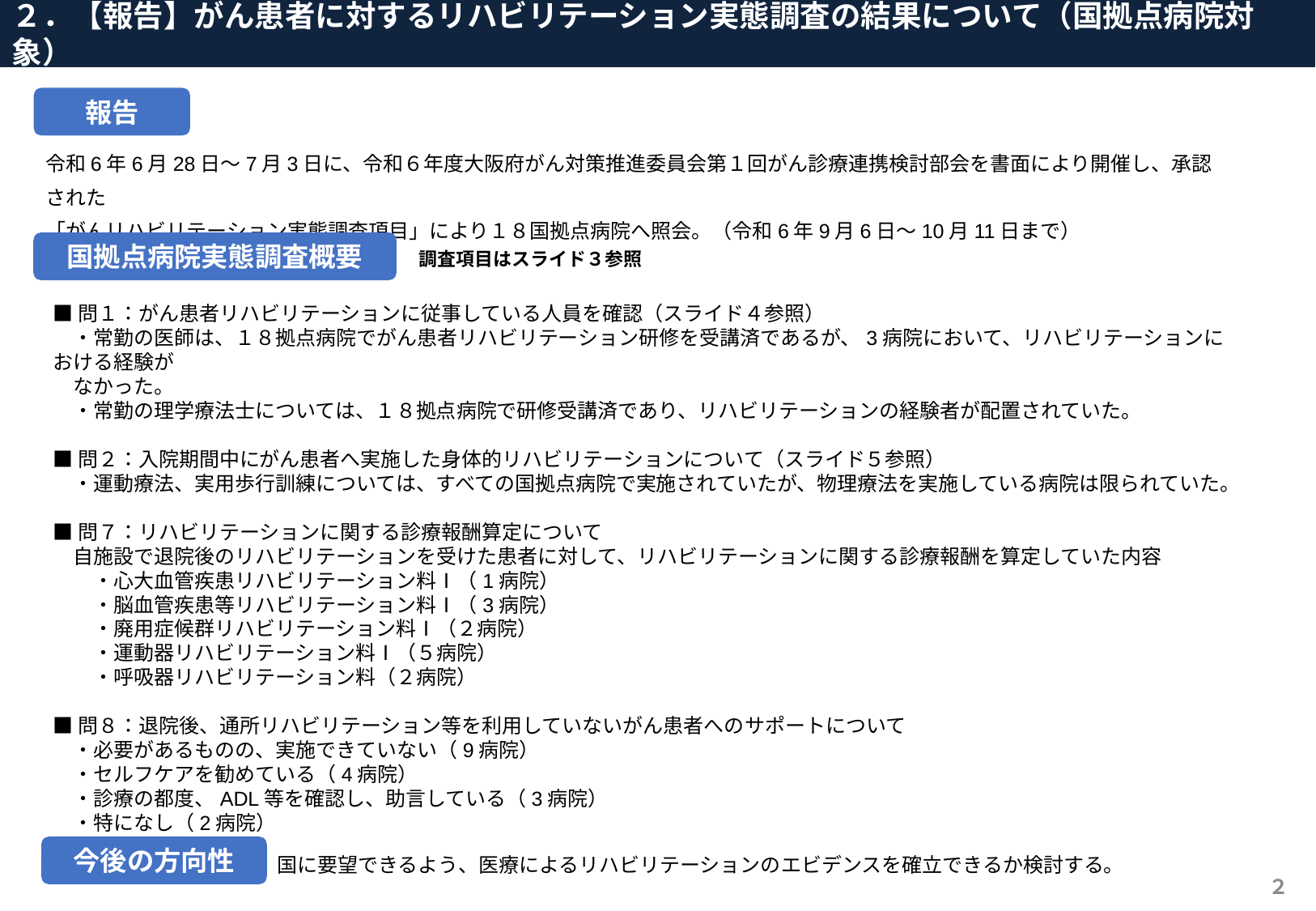

２．【報告】がん患者に対するリハビリテーション実態調査の結果について（国拠点病院対象）
報告
令和6年6月28日～7月3日に、令和６年度大阪府がん対策推進委員会第１回がん診療連携検討部会を書面により開催し、承認された
「がんリハビリテーション実態調査項目」により１８国拠点病院へ照会。（令和6年9月6日～10月11日まで）
国拠点病院実態調査概要
調査項目はスライド３参照
■問１：がん患者リハビリテーションに従事している人員を確認（スライド４参照）
　・常勤の医師は、１８拠点病院でがん患者リハビリテーション研修を受講済であるが、3病院において、リハビリテーションにおける経験が
　なかった。
　・常勤の理学療法士については、１８拠点病院で研修受講済であり、リハビリテーションの経験者が配置されていた。

■問２：入院期間中にがん患者へ実施した身体的リハビリテーションについて（スライド５参照）
　・運動療法、実用歩行訓練については、すべての国拠点病院で実施されていたが、物理療法を実施している病院は限られていた。

■問７：リハビリテーションに関する診療報酬算定について
　自施設で退院後のリハビリテーションを受けた患者に対して、リハビリテーションに関する診療報酬を算定していた内容
　　・心大血管疾患リハビリテーション料Ⅰ（1病院）
　　・脳血管疾患等リハビリテーション料Ⅰ（3病院）
　　・廃用症候群リハビリテーション料Ⅰ（２病院）
　　・運動器リハビリテーション料Ⅰ（５病院）
　　・呼吸器リハビリテーション料（２病院）

■問８：退院後、通所リハビリテーション等を利用していないがん患者へのサポートについて
　・必要があるものの、実施できていない（9病院）
　・セルフケアを勧めている（4病院）
　・診療の都度、ADL等を確認し、助言している（3病院）
　・特になし（2病院）
今後の方向性
国に要望できるよう、医療によるリハビリテーションのエビデンスを確立できるか検討する。
２